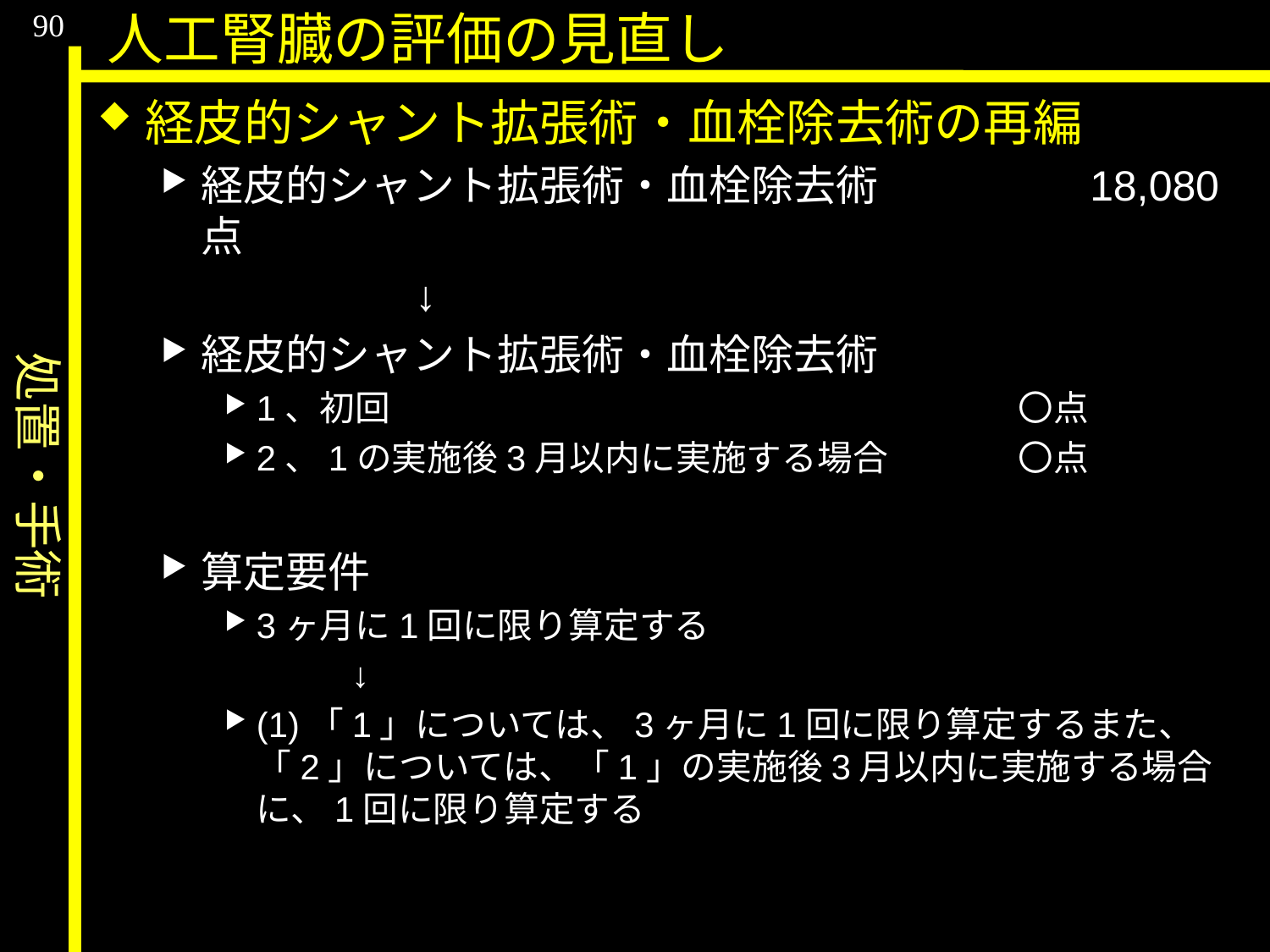

処置・手術
90
人工腎臓の評価の見直し

経皮的シャント拡張術・血栓除去術の再編
経皮的シャント拡張術・血栓除去術		18,080点
		↓
経皮的シャント拡張術・血栓除去術
1、初回					〇点
2、1の実施後3月以内に実施する場合		〇点

算定要件
3ヶ月に1回に限り算定する
	↓
(1)「1」については、3ヶ月に1回に限り算定するまた、「2」については、「1」の実施後3月以内に実施する場合に、1回に限り算定する